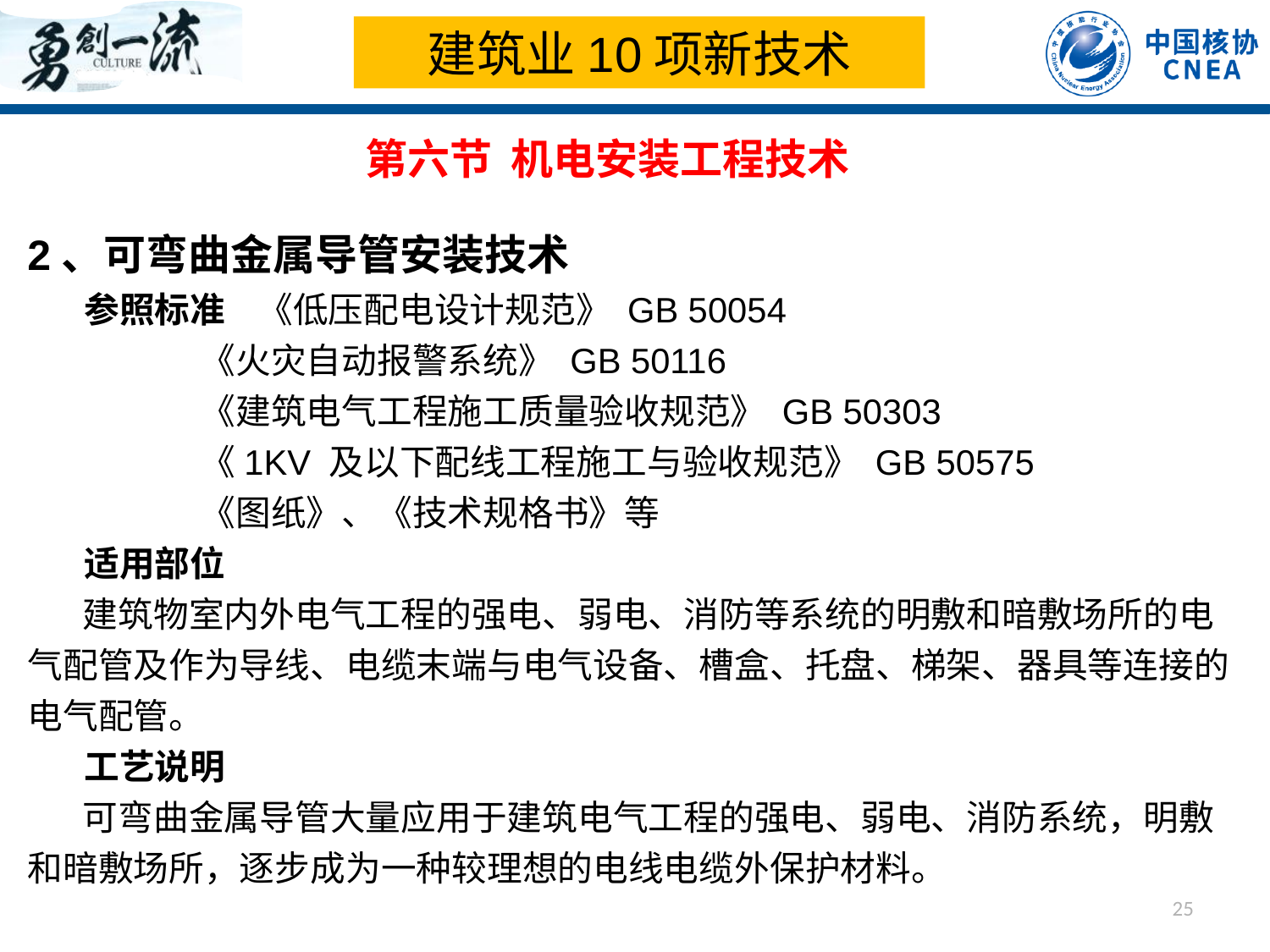

建筑业10项新技术
第六节  机电安装工程技术
2、可弯曲金属导管安装技术
      参照标准    《低压配电设计规范》 GB 50054
                     《火灾自动报警系统》 GB 50116
                     《建筑电气工程施工质量验收规范》 GB 50303
                     《1KV 及以下配线工程施工与验收规范》 GB 50575
                     《图纸》、《技术规格书》等
      适用部位
      建筑物室内外电气工程的强电、弱电、消防等系统的明敷和暗敷场所的电气配管及作为导线、电缆末端与电气设备、槽盒、托盘、梯架、器具等连接的电气配管。
      工艺说明
      可弯曲金属导管大量应用于建筑电气工程的强电、弱电、消防系统，明敷和暗敷场所，逐步成为一种较理想的电线电缆外保护材料。
25